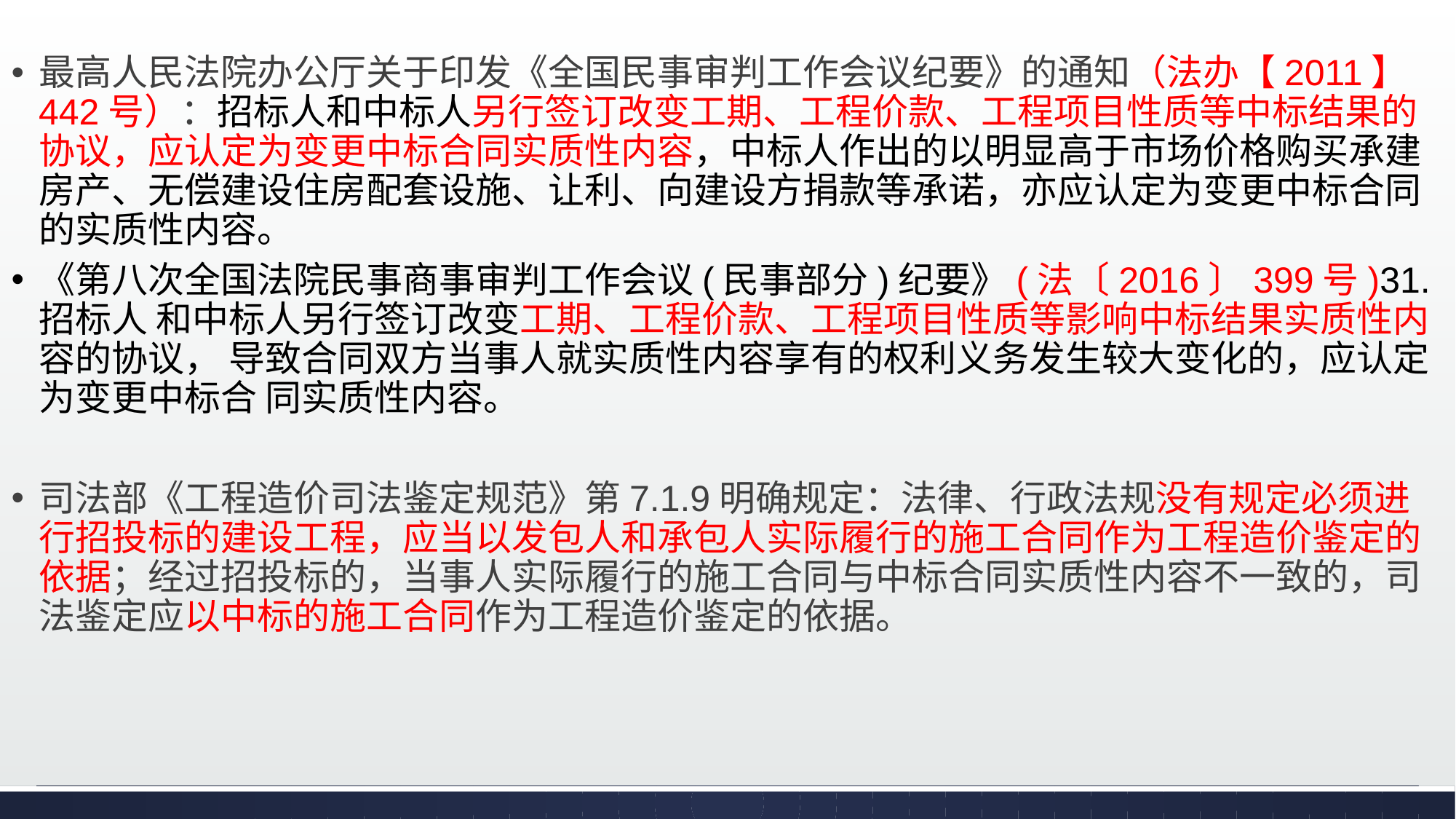

最高人民法院办公厅关于印发《全国民事审判工作会议纪要》的通知（法办【2011】442号）：招标人和中标人另行签订改变工期、工程价款、工程项目性质等中标结果的协议，应认定为变更中标合同实质性内容，中标人作出的以明显高于市场价格购买承建房产、无偿建设住房配套设施、让利、向建设方捐款等承诺，亦应认定为变更中标合同的实质性内容。
《第八次全国法院民事商事审判工作会议(民事部分)纪要》(法〔2016〕399号)31.招标人 和中标人另行签订改变工期、工程价款、工程项目性质等影响中标结果实质性内容的协议， 导致合同双方当事人就实质性内容享有的权利义务发生较大变化的，应认定为变更中标合 同实质性内容。

司法部《工程造价司法鉴定规范》第7.1.9明确规定：法律、行政法规没有规定必须进行招投标的建设工程，应当以发包人和承包人实际履行的施工合同作为工程造价鉴定的依据；经过招投标的，当事人实际履行的施工合同与中标合同实质性内容不一致的，司法鉴定应以中标的施工合同作为工程造价鉴定的依据。